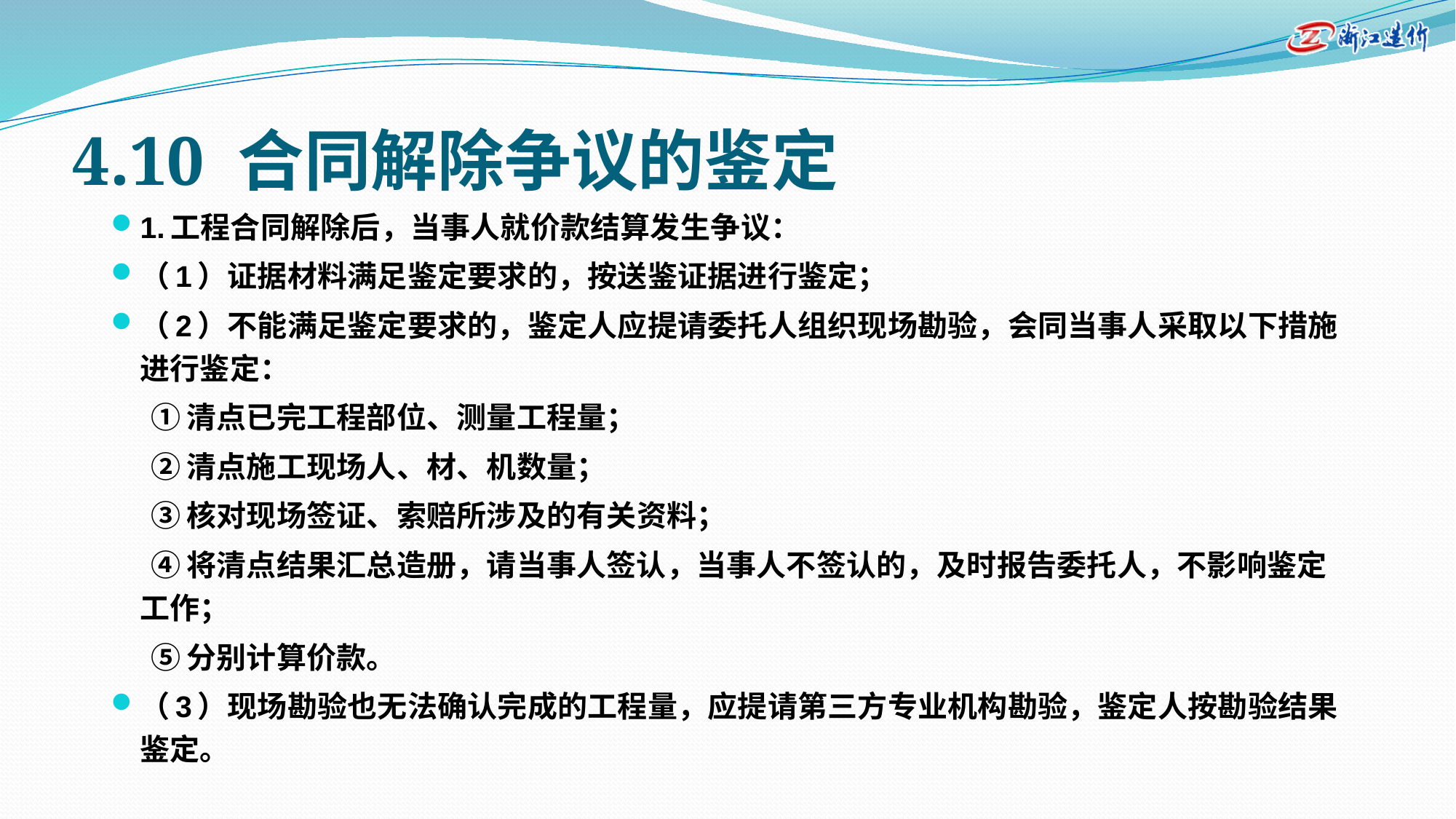

# 4.10 合同解除争议的鉴定
1.工程合同解除后，当事人就价款结算发生争议：
（1）证据材料满足鉴定要求的，按送鉴证据进行鉴定；
（2）不能满足鉴定要求的，鉴定人应提请委托人组织现场勘验，会同当事人采取以下措施进行鉴定：
      ①清点已完工程部位、测量工程量；
      ②清点施工现场人、材、机数量；
      ③核对现场签证、索赔所涉及的有关资料；
      ④将清点结果汇总造册，请当事人签认，当事人不签认的，及时报告委托人，不影响鉴定工作；
      ⑤分别计算价款。
（3）现场勘验也无法确认完成的工程量，应提请第三方专业机构勘验，鉴定人按勘验结果鉴定。